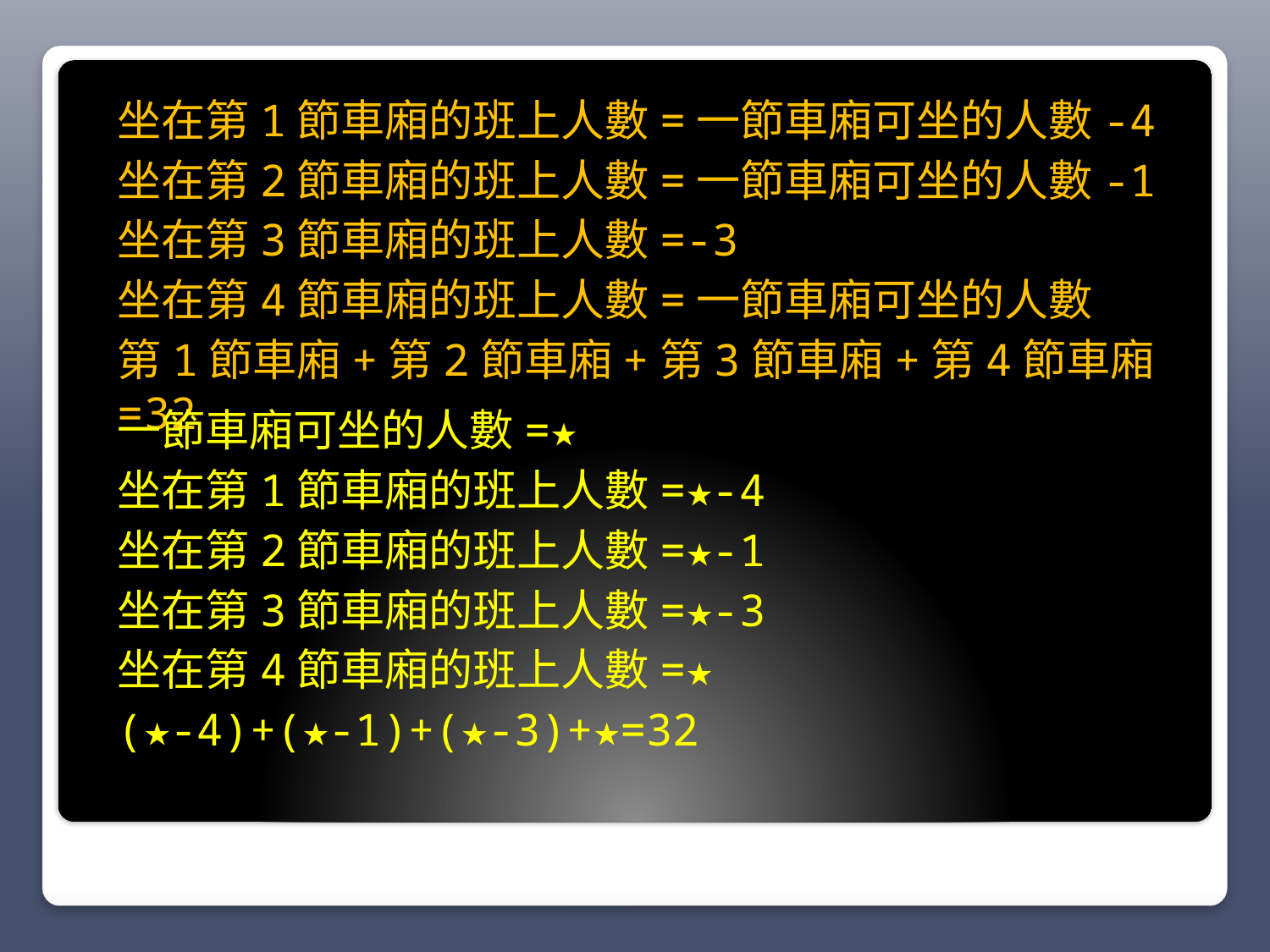

坐在第1節車廂的班上人數=一節車廂可坐的人數-4
坐在第2節車廂的班上人數=一節車廂可坐的人數-1
坐在第3節車廂的班上人數=-3
坐在第4節車廂的班上人數=一節車廂可坐的人數
第1節車廂+第2節車廂+第3節車廂+第4節車廂=32
一節車廂可坐的人數=★
坐在第1節車廂的班上人數=★-4
坐在第2節車廂的班上人數=★-1
坐在第3節車廂的班上人數=★-3
坐在第4節車廂的班上人數=★
(★-4)+(★-1)+(★-3)+★=32